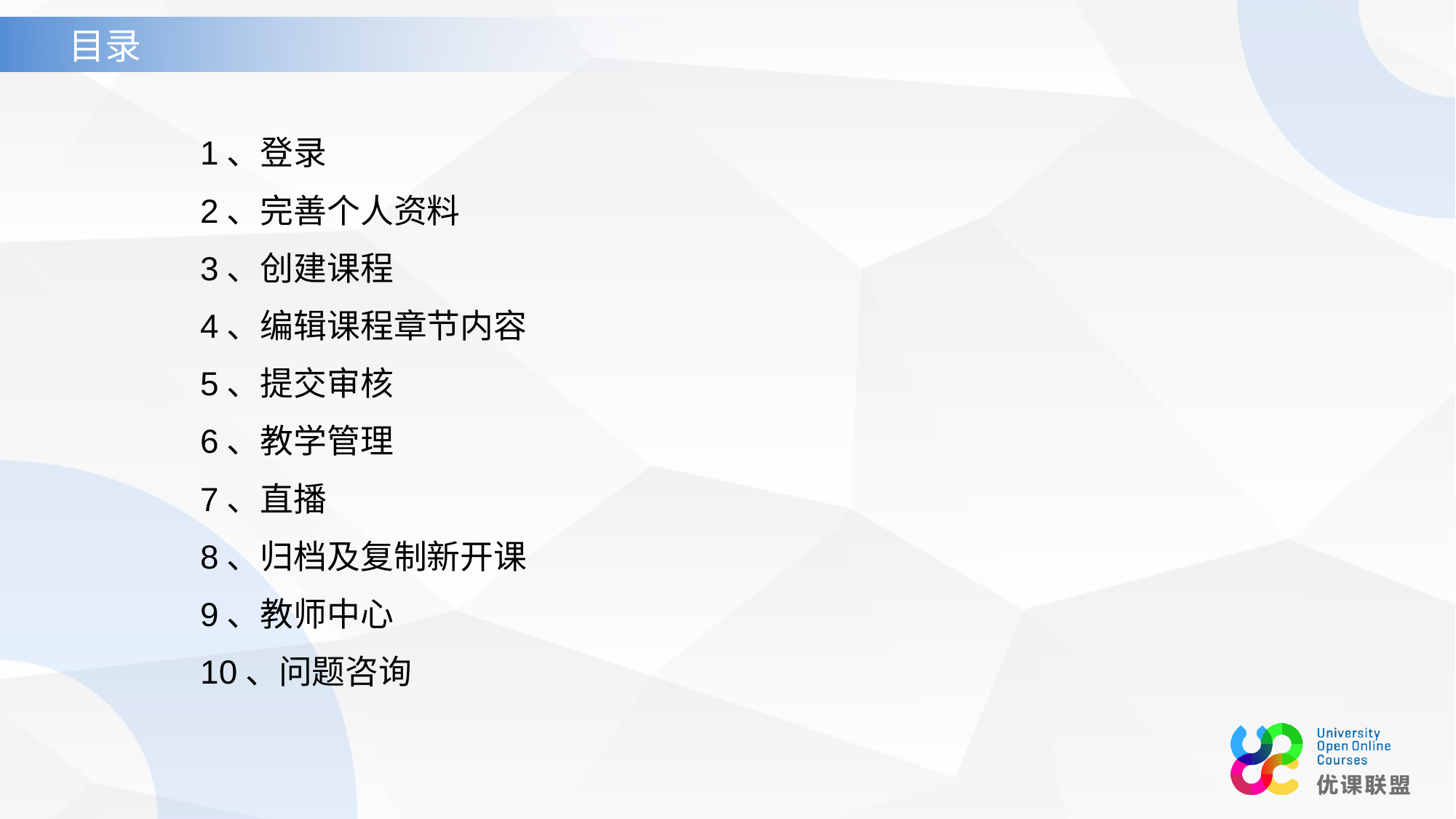

目录
1、登录
2、完善个人资料
3、创建课程
4、编辑课程章节内容
5、提交审核
6、教学管理
7、直播
8、归档及复制新开课
9、教师中心
10、问题咨询